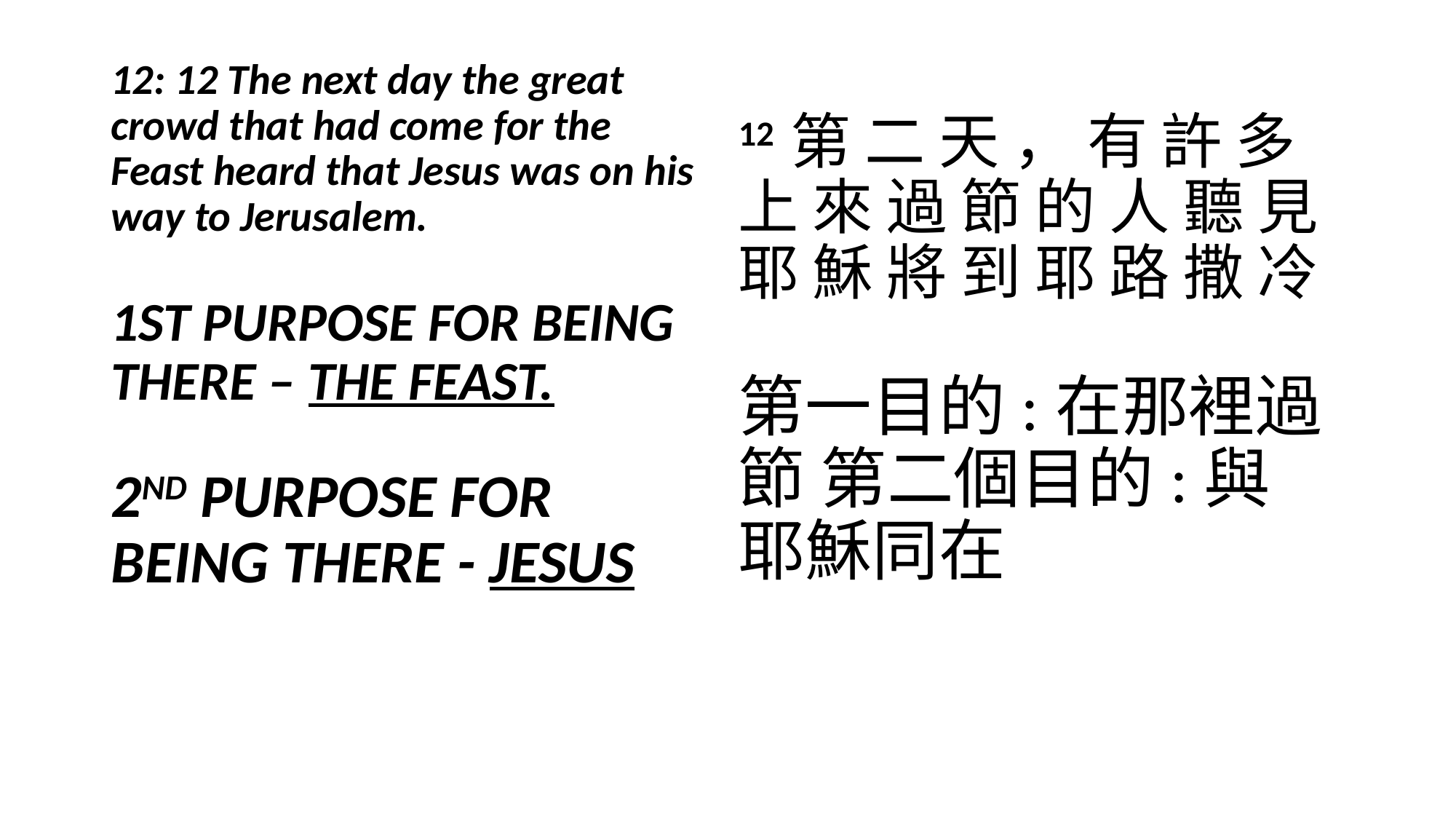

12: 12 The next day the great crowd that had come for the Feast heard that Jesus was on his way to Jerusalem.

1ST PURPOSE FOR BEING THERE – THE FEAST.

2ND PURPOSE FOR BEING THERE - JESUS

12 第 二 天 ， 有 許 多 上 來 過 節 的 人 聽 見 耶 穌 將 到 耶 路 撒 冷

第一目的:在那裡過節 第二個目的:與耶穌同在
#